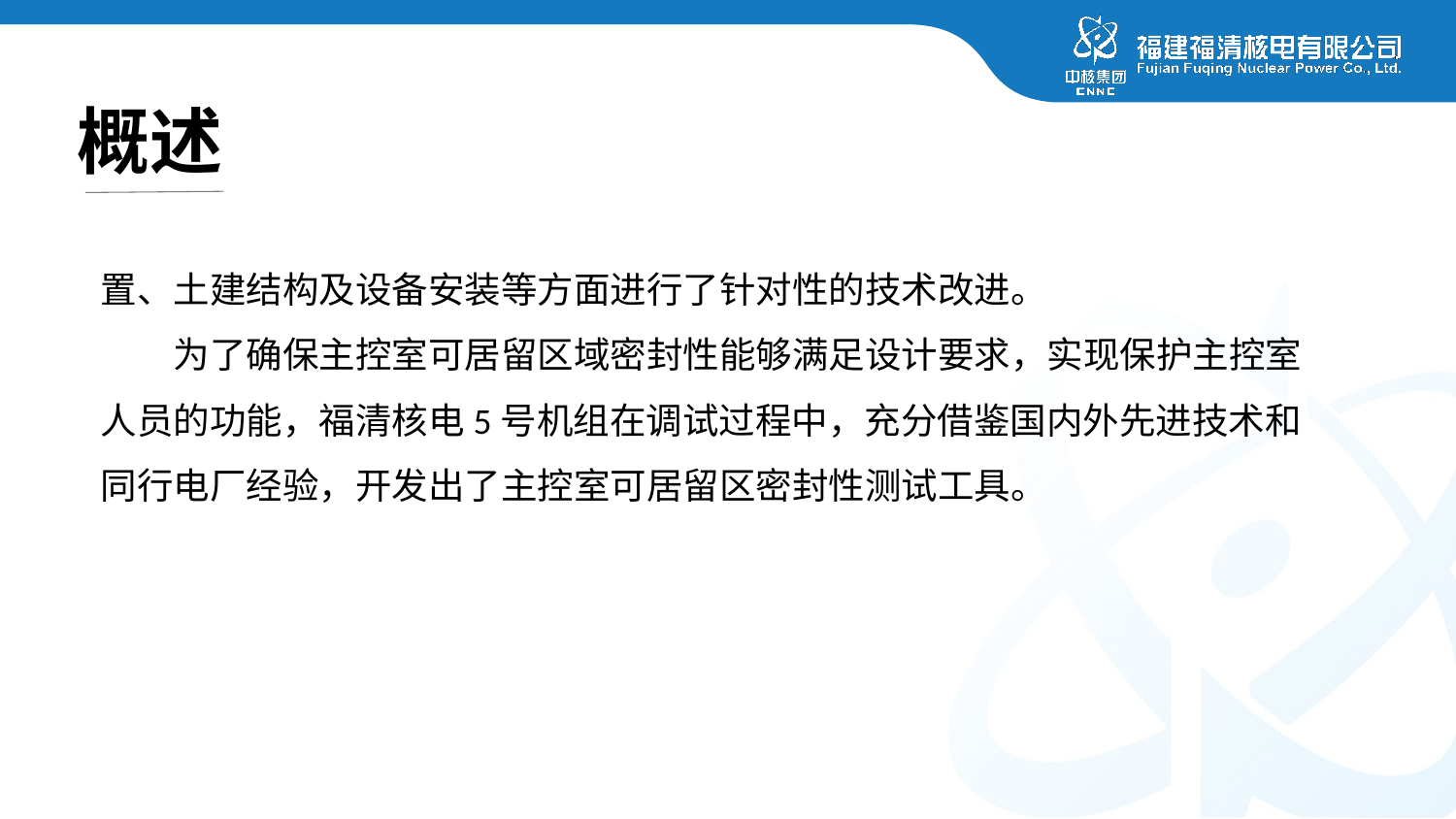

概述
置、土建结构及设备安装等方面进行了针对性的技术改进。
为了确保主控室可居留区域密封性能够满足设计要求，实现保护主控室人员的功能，福清核电5号机组在调试过程中，充分借鉴国内外先进技术和同行电厂经验，开发出了主控室可居留区密封性测试工具。